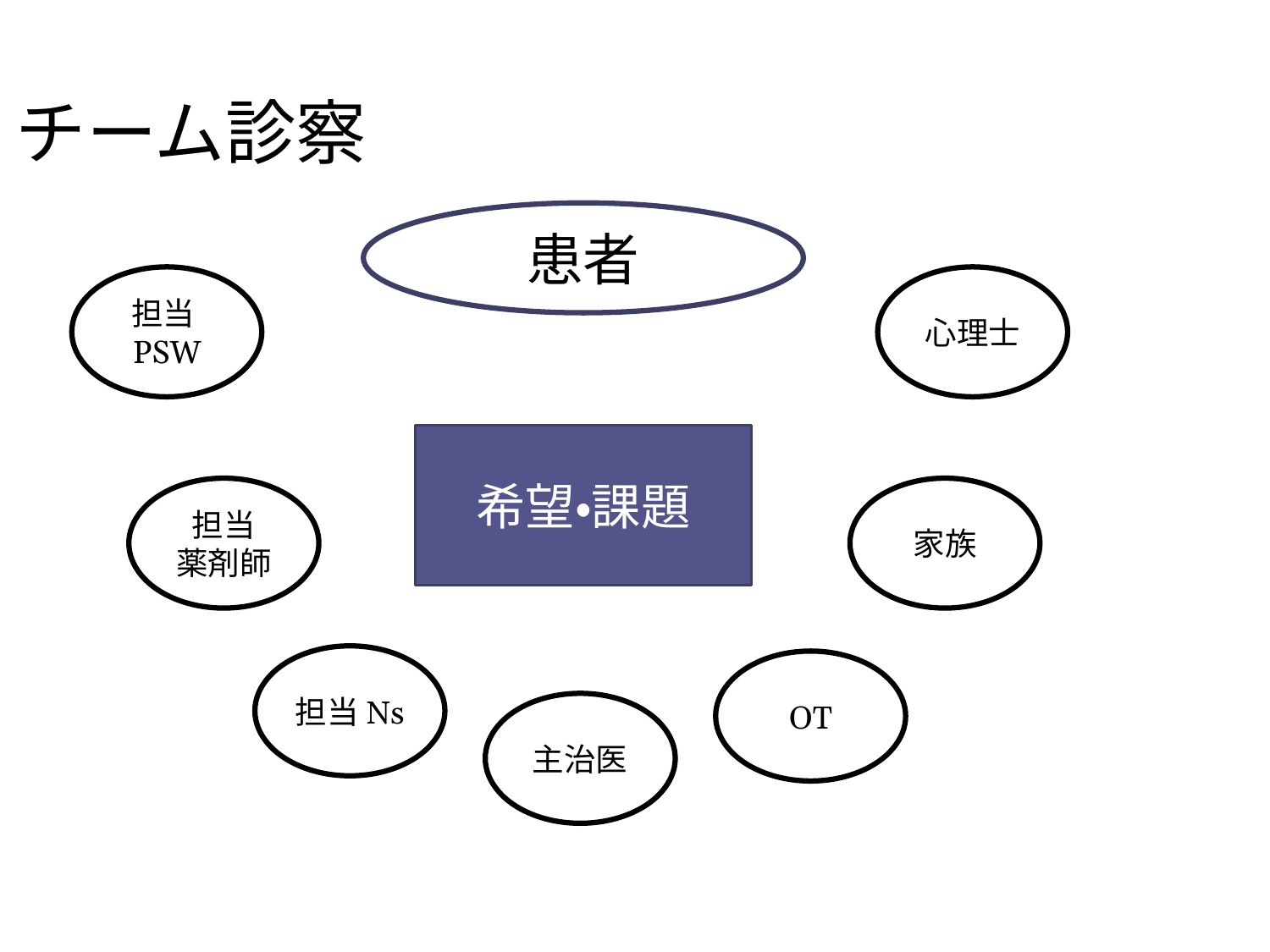

# チーム診察
患者
担当PSW
心理士
希望・課題
担当
薬剤師
家族
担当Ns
OT
主治医